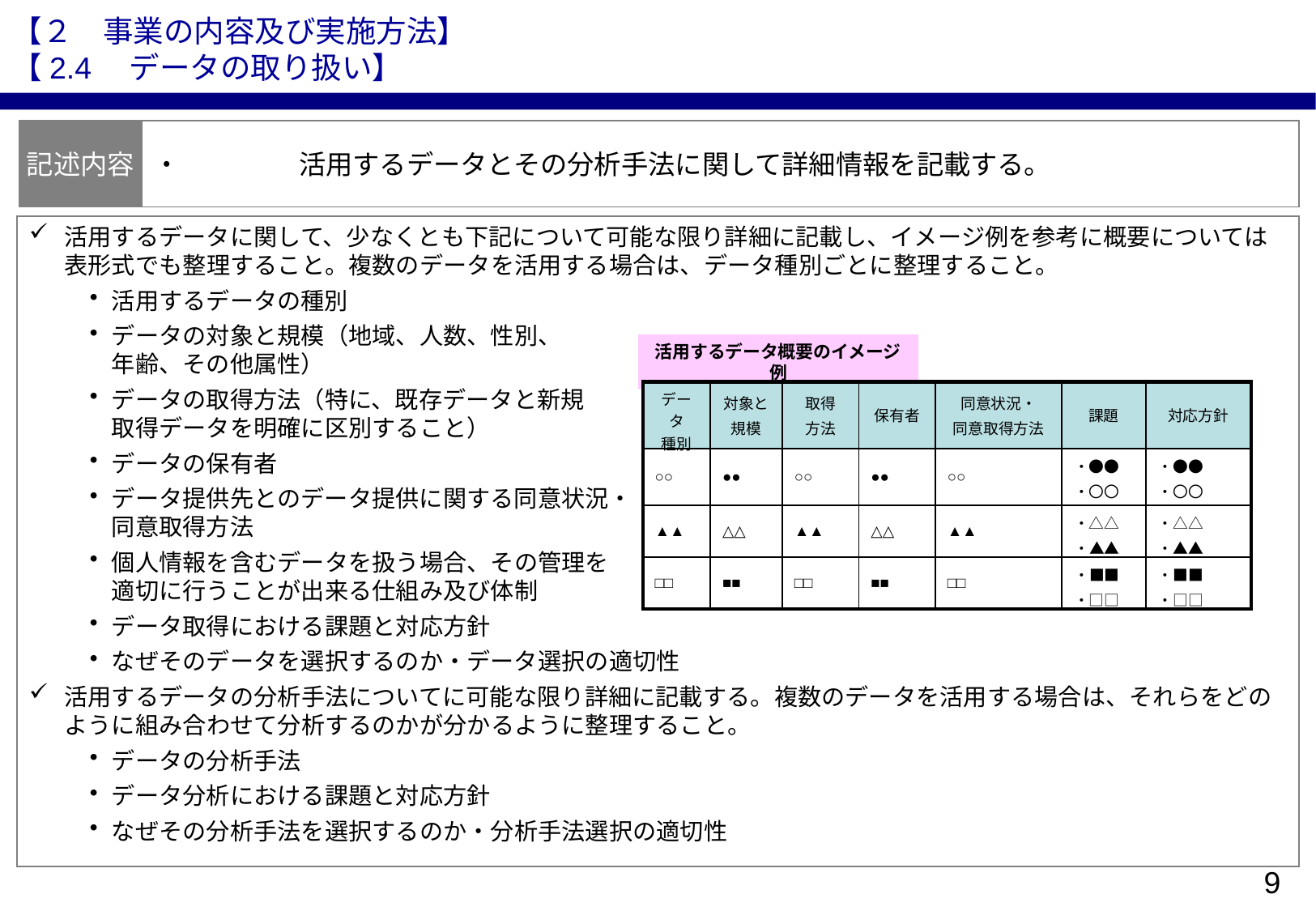

【２　事業の内容及び実施方法】
【2.4　データの取り扱い】
記述内容
・	活用するデータとその分析手法に関して詳細情報を記載する。
活用するデータに関して、少なくとも下記について可能な限り詳細に記載し、イメージ例を参考に概要については表形式でも整理すること。複数のデータを活用する場合は、データ種別ごとに整理すること。
活用するデータの種別
データの対象と規模（地域、人数、性別、
年齢、その他属性）
データの取得方法（特に、既存データと新規
取得データを明確に区別すること）
データの保有者
データ提供先とのデータ提供に関する同意状況・
同意取得方法
個人情報を含むデータを扱う場合、その管理を
適切に行うことが出来る仕組み及び体制
データ取得における課題と対応方針
なぜそのデータを選択するのか・データ選択の適切性
活用するデータの分析手法についてに可能な限り詳細に記載する。複数のデータを活用する場合は、それらをどのように組み合わせて分析するのかが分かるように整理すること。
データの分析手法
データ分析における課題と対応方針
なぜその分析手法を選択するのか・分析手法選択の適切性
活用するデータ概要のイメージ例
| データ 種別 | 対象と 規模 | 取得 方法 | 保有者 | 同意状況・ 同意取得方法 | 課題 | 対応方針 |
| --- | --- | --- | --- | --- | --- | --- |
| ○○ | ●● | ○○ | ●● | ○○ | ・●● ・〇〇 | ・●● ・〇〇 |
| ▲▲ | △△ | ▲▲ | △△ | ▲▲ | ・△△ ・▲▲ | ・△△ ・▲▲ |
| □□ | ■■ | □□ | ■■ | □□ | ・■■ ・□□ | ・■■ ・□□ |